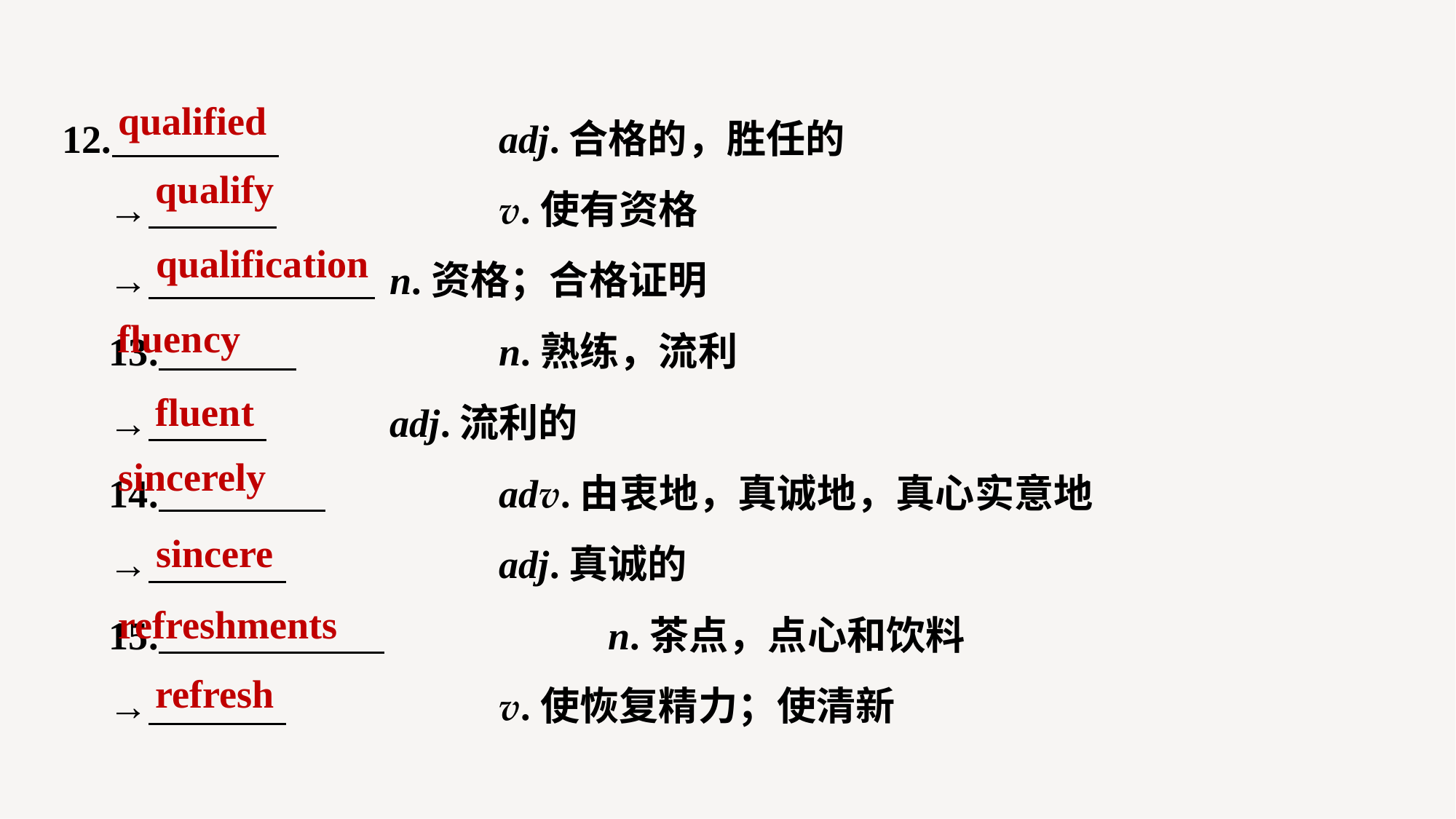

12.                  		adj.合格的，胜任的
→              		v.使有资格
→                        	n.资格；合格证明
13.               		n.熟练，流利
→             		adj.流利的
14.                  		adv.由衷地，真诚地，真心实意地
→               		adj.真诚的
15.                        		n.茶点，点心和饮料
→               		v.使恢复精力；使清新
qualified
qualify
qualification
fluency
fluent
sincerely
sincere
refreshments
refresh